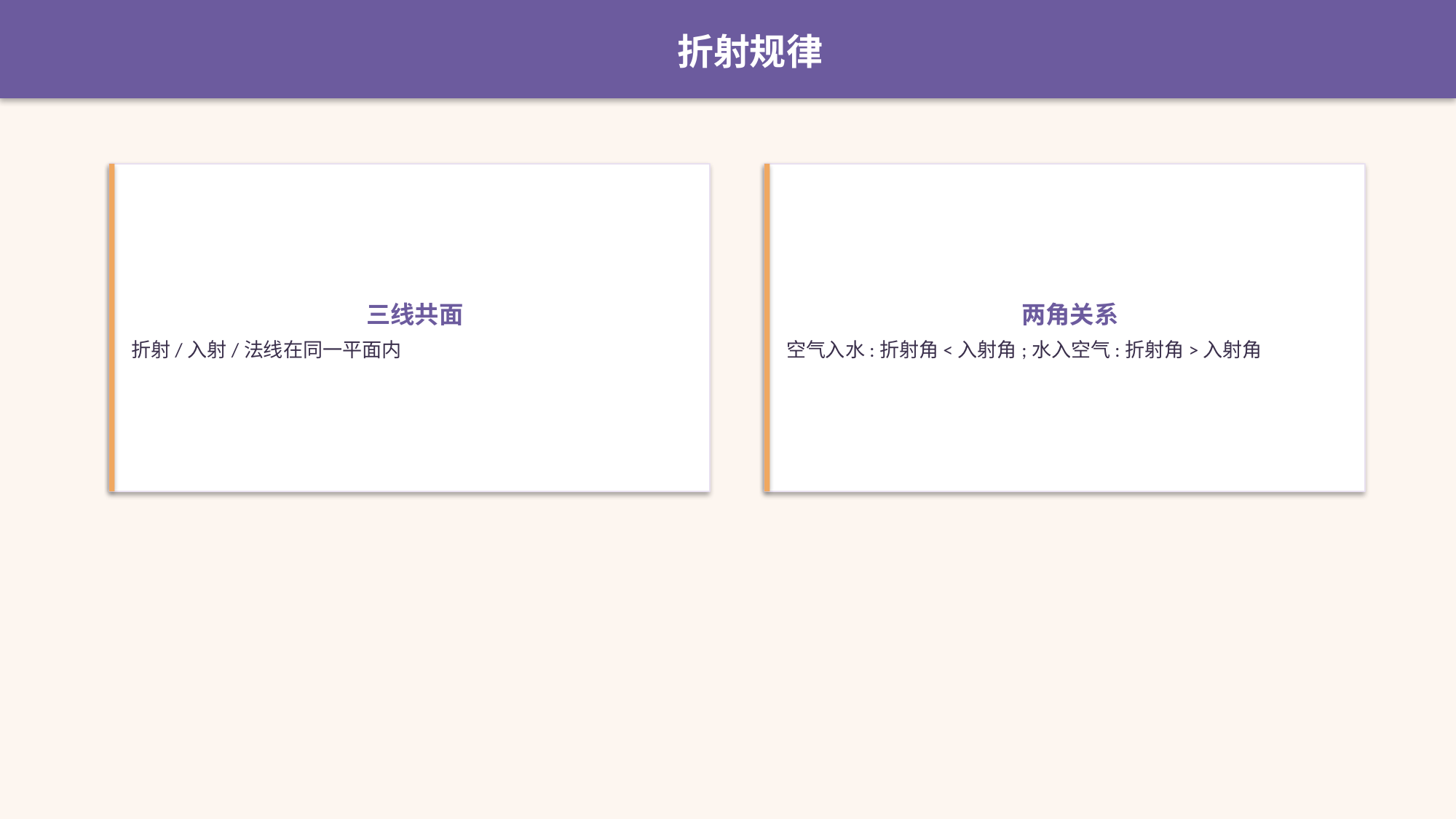

折射规律
三线共面
折射/入射/法线在同一平面内

两角关系
空气入水:折射角<入射角;水入空气:折射角>入射角